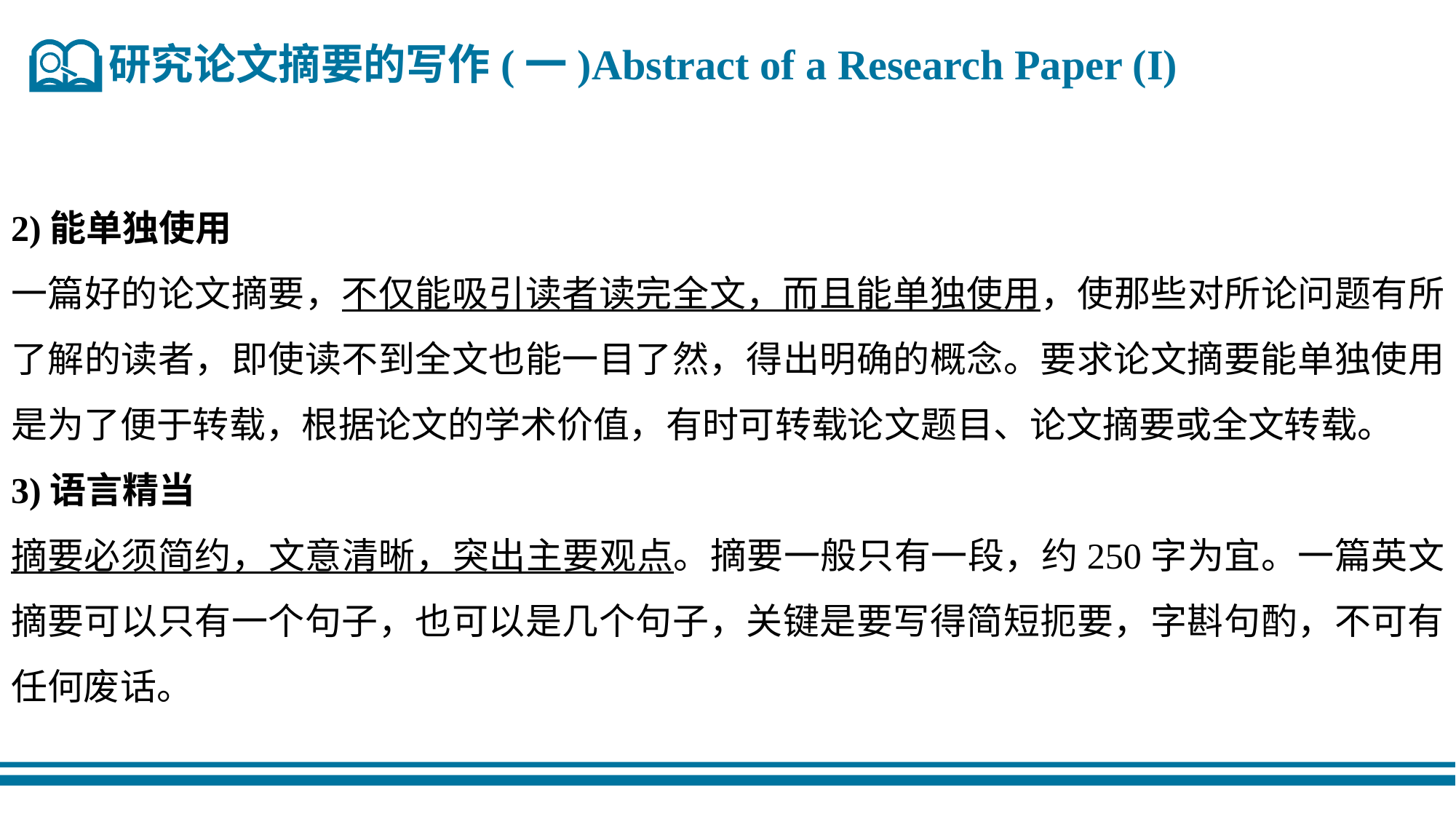

研究论文摘要的写作(一)Abstract of a Research Paper (I)
2)能单独使用
一篇好的论文摘要，不仅能吸引读者读完全文，而且能单独使用，使那些对所论问题有所了解的读者，即使读不到全文也能一目了然，得出明确的概念。要求论文摘要能单独使用是为了便于转载，根据论文的学术价值，有时可转载论文题目、论文摘要或全文转载。
3)语言精当
摘要必须简约，文意清晰，突出主要观点。摘要一般只有一段，约250字为宜。一篇英文摘要可以只有一个句子，也可以是几个句子，关键是要写得简短扼要，字斟句酌，不可有任何废话。